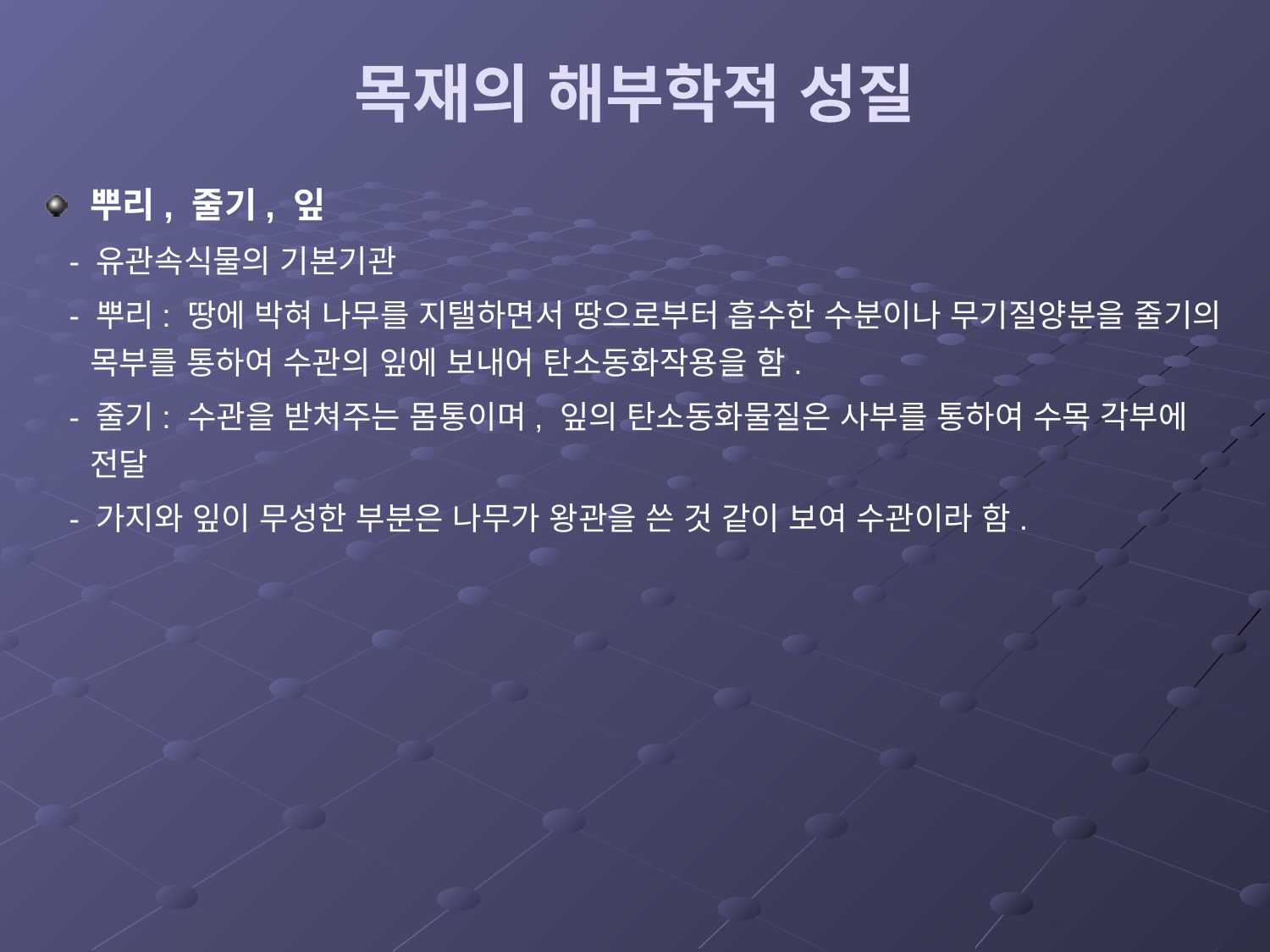

# 목재의 해부학적 성질
뿌리, 줄기, 잎
   - 유관속식물의 기본기관
   - 뿌리: 땅에 박혀 나무를 지탤하면서 땅으로부터 흡수한 수분이나 무기질양분을 줄기의 목부를 통하여 수관의 잎에 보내어 탄소동화작용을 함.
   - 줄기: 수관을 받쳐주는 몸통이며, 잎의 탄소동화물질은 사부를 통하여 수목 각부에 전달
   - 가지와 잎이 무성한 부분은 나무가 왕관을 쓴 것 같이 보여 수관이라 함.